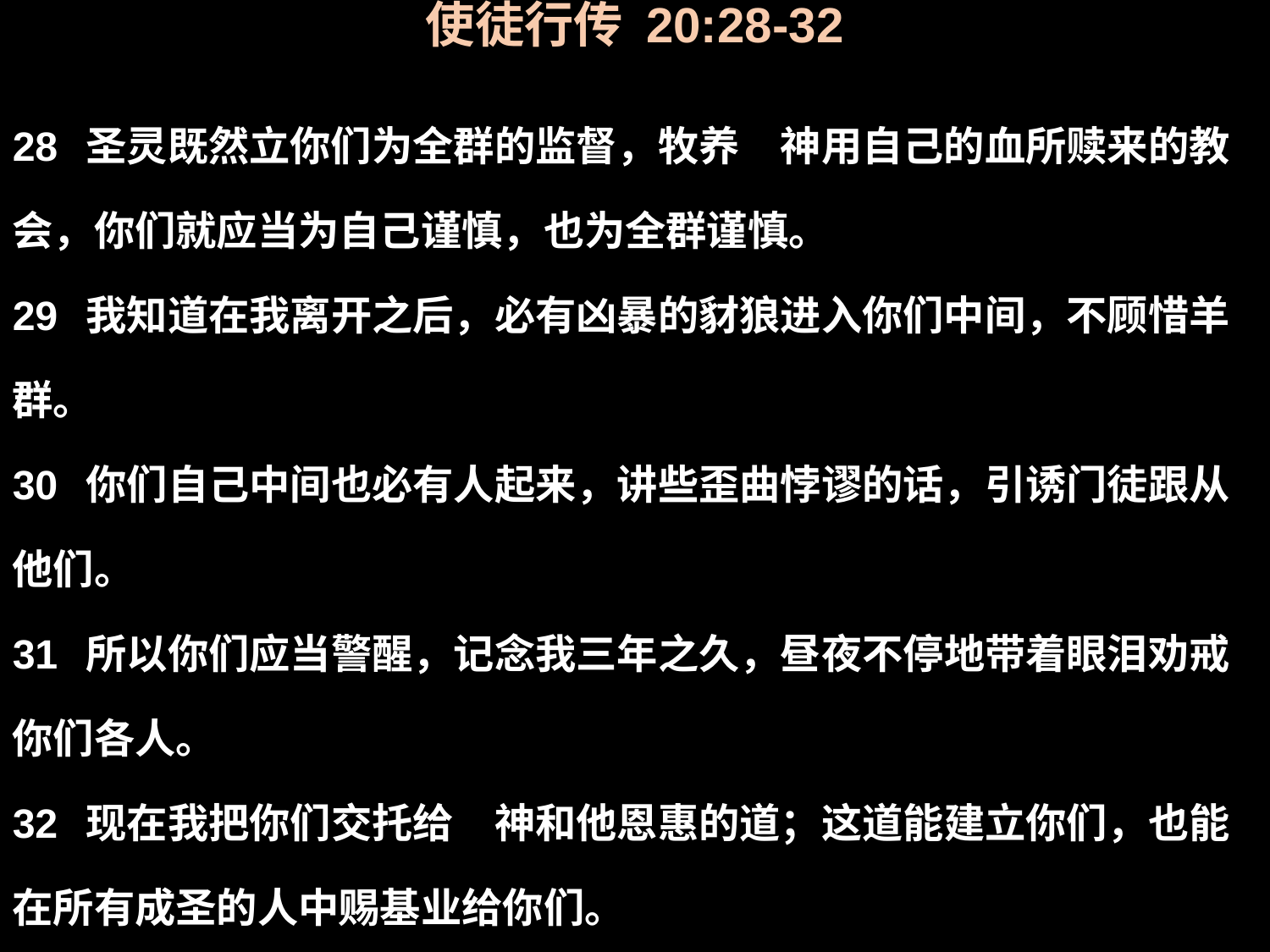

使徒行传 20:28-32

28 圣灵既然立你们为全群的监督，牧养　神用自己的血所赎来的教会，你们就应当为自己谨慎，也为全群谨慎。
29 我知道在我离开之后，必有凶暴的豺狼进入你们中间，不顾惜羊群。
30 你们自己中间也必有人起来，讲些歪曲悖谬的话，引诱门徒跟从他们。
31 所以你们应当警醒，记念我三年之久，昼夜不停地带着眼泪劝戒你们各人。
32 现在我把你们交托给　神和他恩惠的道；这道能建立你们，也能在所有成圣的人中赐基业给你们。